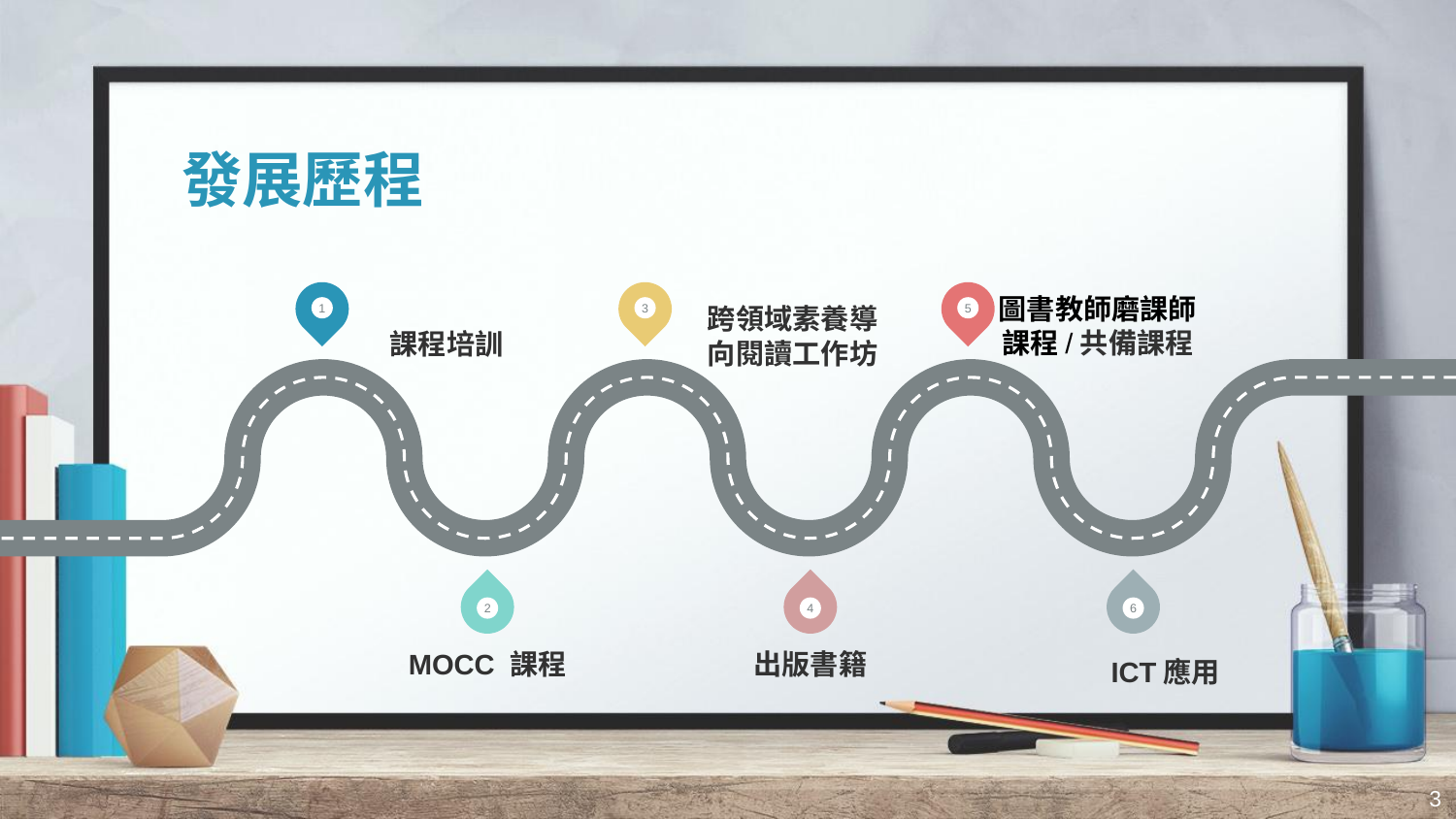

# 發展歷程

1

3

5
圖書教師磨課師課程/共備課程
跨領域素養導向閱讀工作坊
課程培訓

2

4

6
MOCC 課程
出版書籍
ICT應用

3